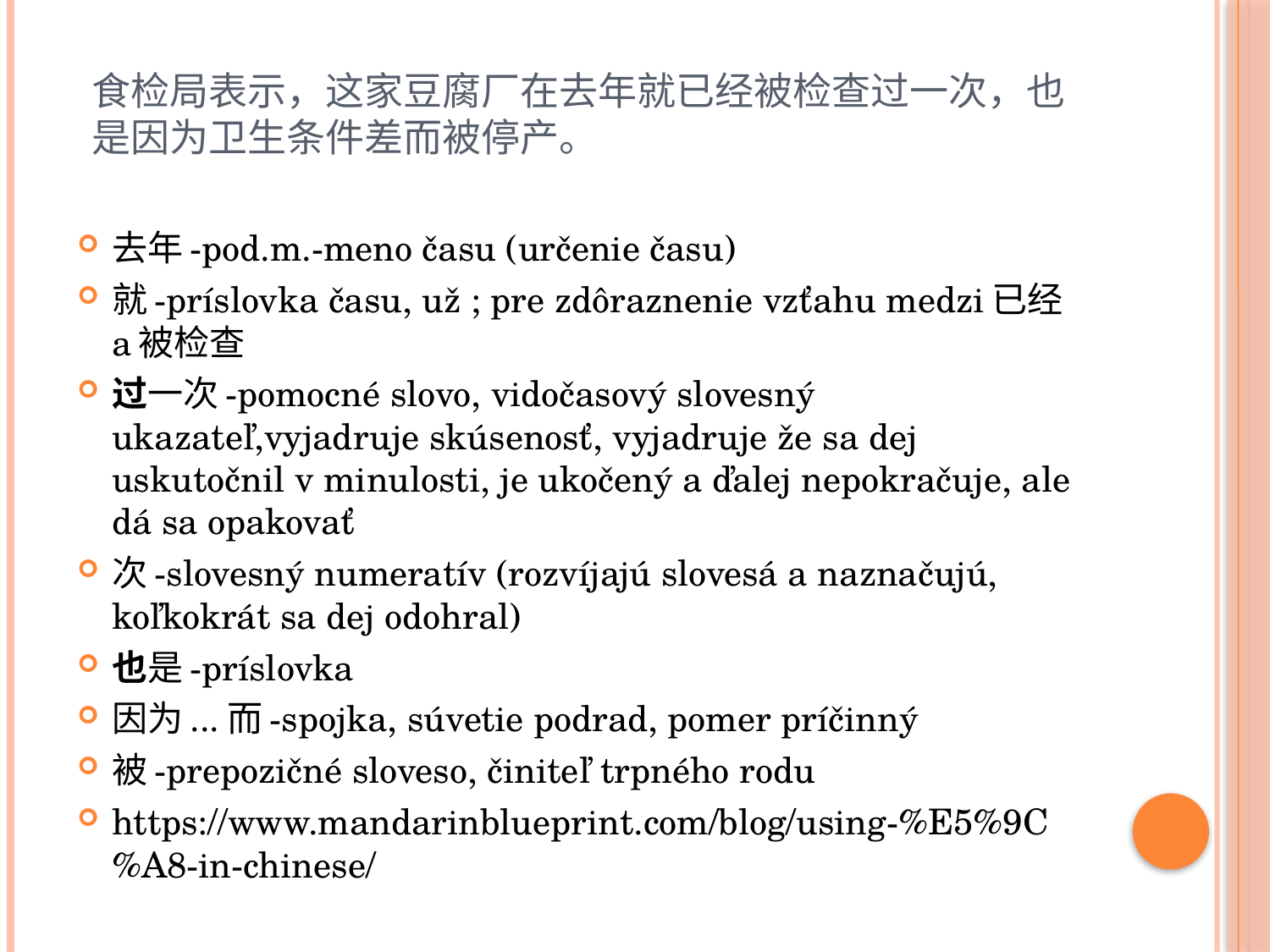

# 食检局表示，这家豆腐厂在去年就已经被检查过一次，也是因为卫生条件差而被停产。
去年-pod.m.-meno času (určenie času)
就-príslovka času, už ; pre zdôraznenie vzťahu medzi已经 a被检查
过一次-pomocné slovo, vidočasový slovesný ukazateľ,vyjadruje skúsenosť, vyjadruje že sa dej uskutočnil v minulosti, je ukočený a ďalej nepokračuje, ale dá sa opakovať
次-slovesný numeratív (rozvíjajú slovesá a naznačujú, koľkokrát sa dej odohral)
也是-príslovka
因为...而-spojka, súvetie podrad, pomer príčinný
被-prepozičné sloveso, činiteľ trpného rodu
https://www.mandarinblueprint.com/blog/using-%E5%9C%A8-in-chinese/